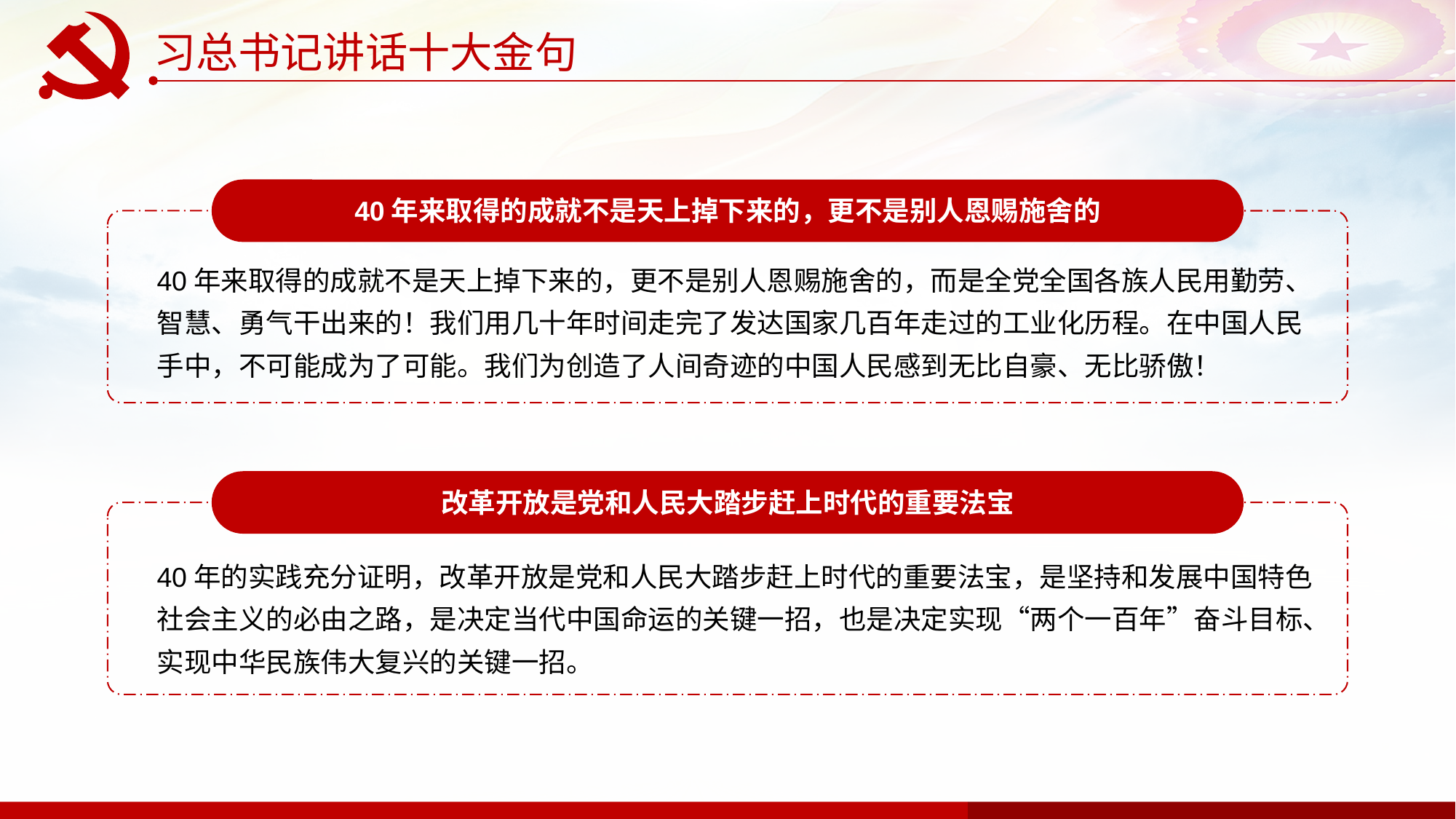

习总书记讲话十大金句

40年来取得的成就不是天上掉下来的，更不是别人恩赐施舍的

40年来取得的成就不是天上掉下来的，更不是别人恩赐施舍的，而是全党全国各族人民用勤劳、智慧、勇气干出来的！我们用几十年时间走完了发达国家几百年走过的工业化历程。在中国人民手中，不可能成为了可能。我们为创造了人间奇迹的中国人民感到无比自豪、无比骄傲！

改革开放是党和人民大踏步赶上时代的重要法宝

40年的实践充分证明，改革开放是党和人民大踏步赶上时代的重要法宝，是坚持和发展中国特色社会主义的必由之路，是决定当代中国命运的关键一招，也是决定实现“两个一百年”奋斗目标、实现中华民族伟大复兴的关键一招。